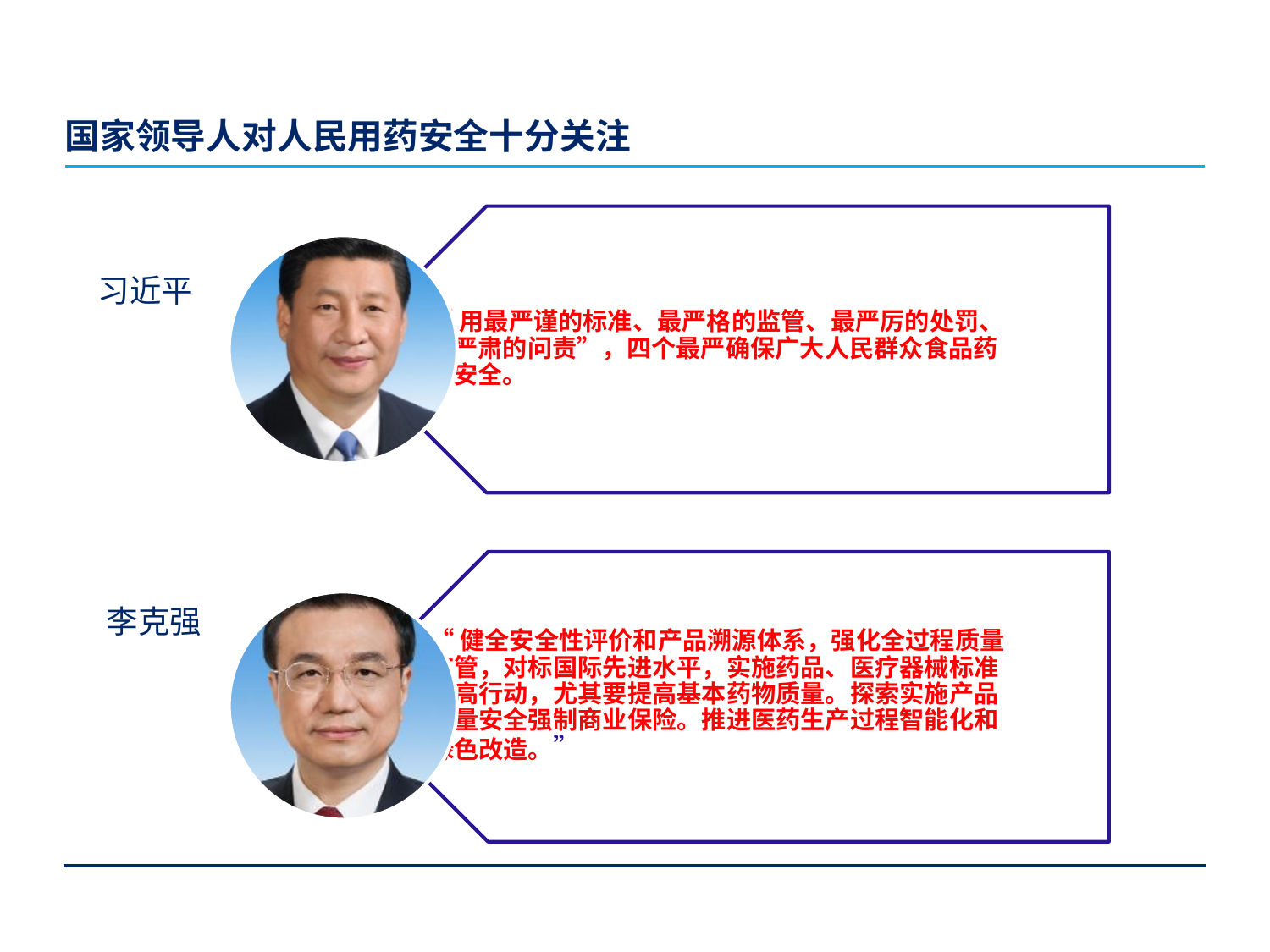

# 国家领导人对人民用药安全十分关注
“用最严谨的标准、最严格的监管、最严厉的处罚、最严肃的问责”，四个最严确保广大人民群众食品药品安全。
“健全安全性评价和产品溯源体系，强化全过程质量监管，对标国际先进水平，实施药品、医疗器械标准提高行动，尤其要提高基本药物质量。探索实施产品质量安全强制商业保险。推进医药生产过程智能化和绿色改造。”
习近平
李克强
2